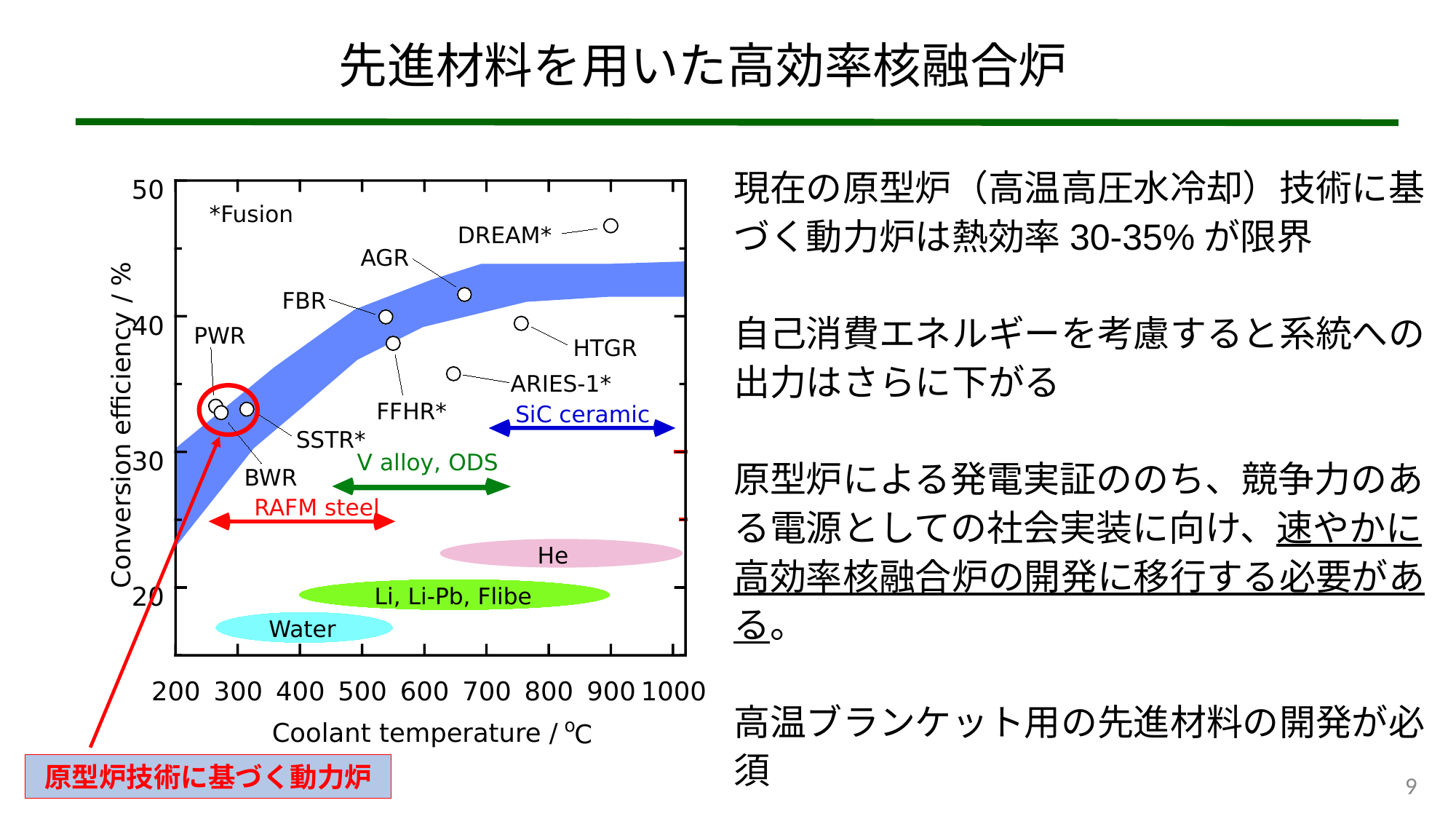

先進材料を用いた高効率核融合炉

現在の原型炉（高温高圧水冷却）技術に基づく動力炉は熱効率30-35%が限界

自己消費エネルギーを考慮すると系統への出力はさらに下がる

原型炉による発電実証ののち、競争力のある電源としての社会実装に向け、速やかに高効率核融合炉の開発に移行する必要がある。

高温ブランケット用の先進材料の開発が必須

先進材料の照射試験を加速する必要がある

50

*Fusion

DREAM*

AGR

FBR

40

PWR

HTGR

ARIES-1*

原型炉技術に基づく動力炉
FFHR*

SiC ceramic

Conversion efficiency / %

SSTR*

30
V alloy, ODS

BWR

RAFM steel

He

20
Li, Li-Pb, Flibe

Water

200
300
400
500
600
700
800
900
1000
o
Coolant temperature /
C
9